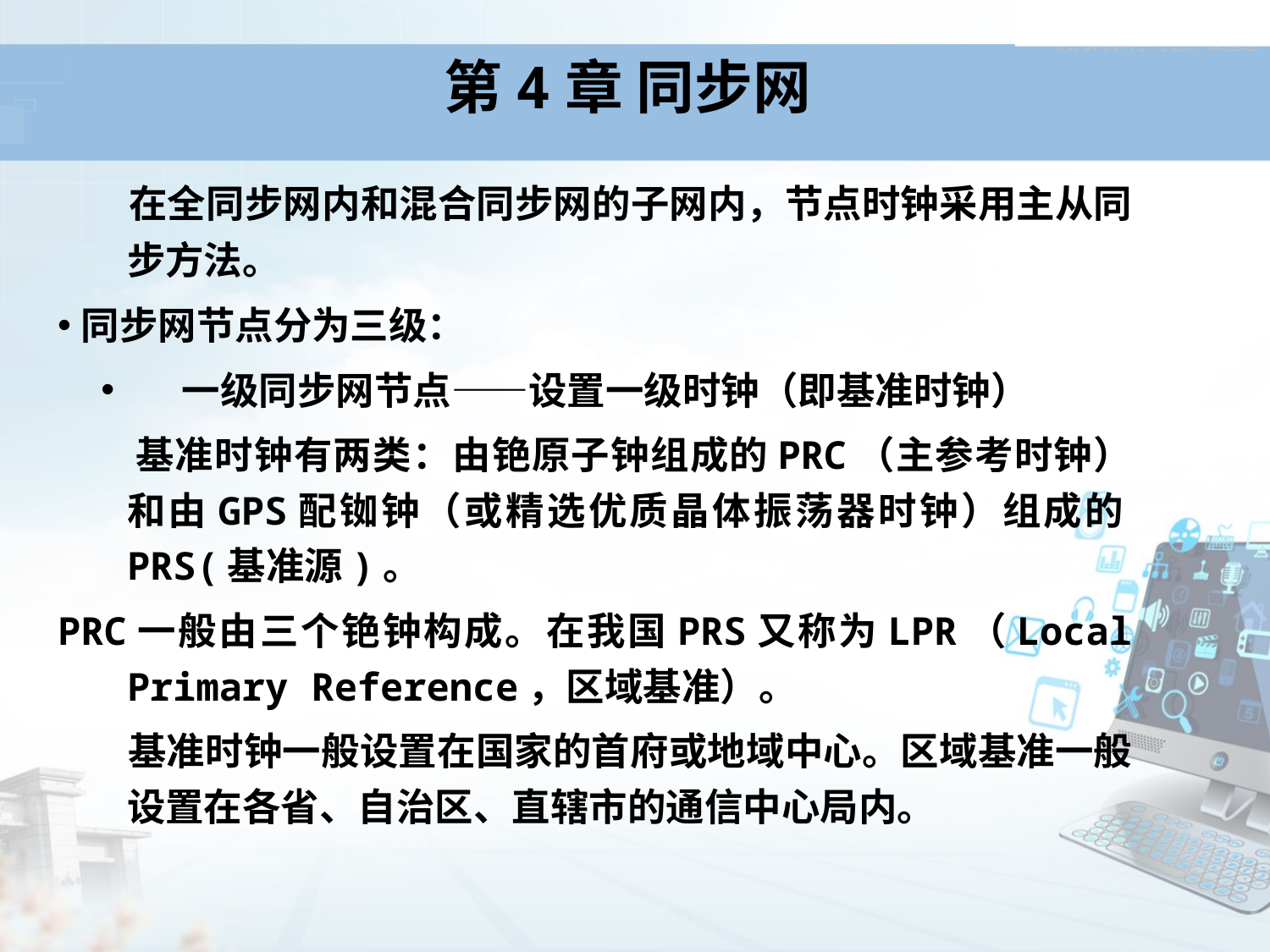

# 第4章 同步网
      在全同步网内和混合同步网的子网内，节点时钟采用主从同步方法。
同步网节点分为三级：
一级同步网节点——设置一级时钟（即基准时钟）
       基准时钟有两类：由铯原子钟组成的PRC（主参考时钟）和由GPS配铷钟（或精选优质晶体振荡器时钟）组成的PRS(基准源)。
PRC一般由三个铯钟构成。在我国PRS又称为LPR（Local Primary Reference，区域基准）。
       基准时钟一般设置在国家的首府或地域中心。区域基准一般设置在各省、自治区、直辖市的通信中心局内。